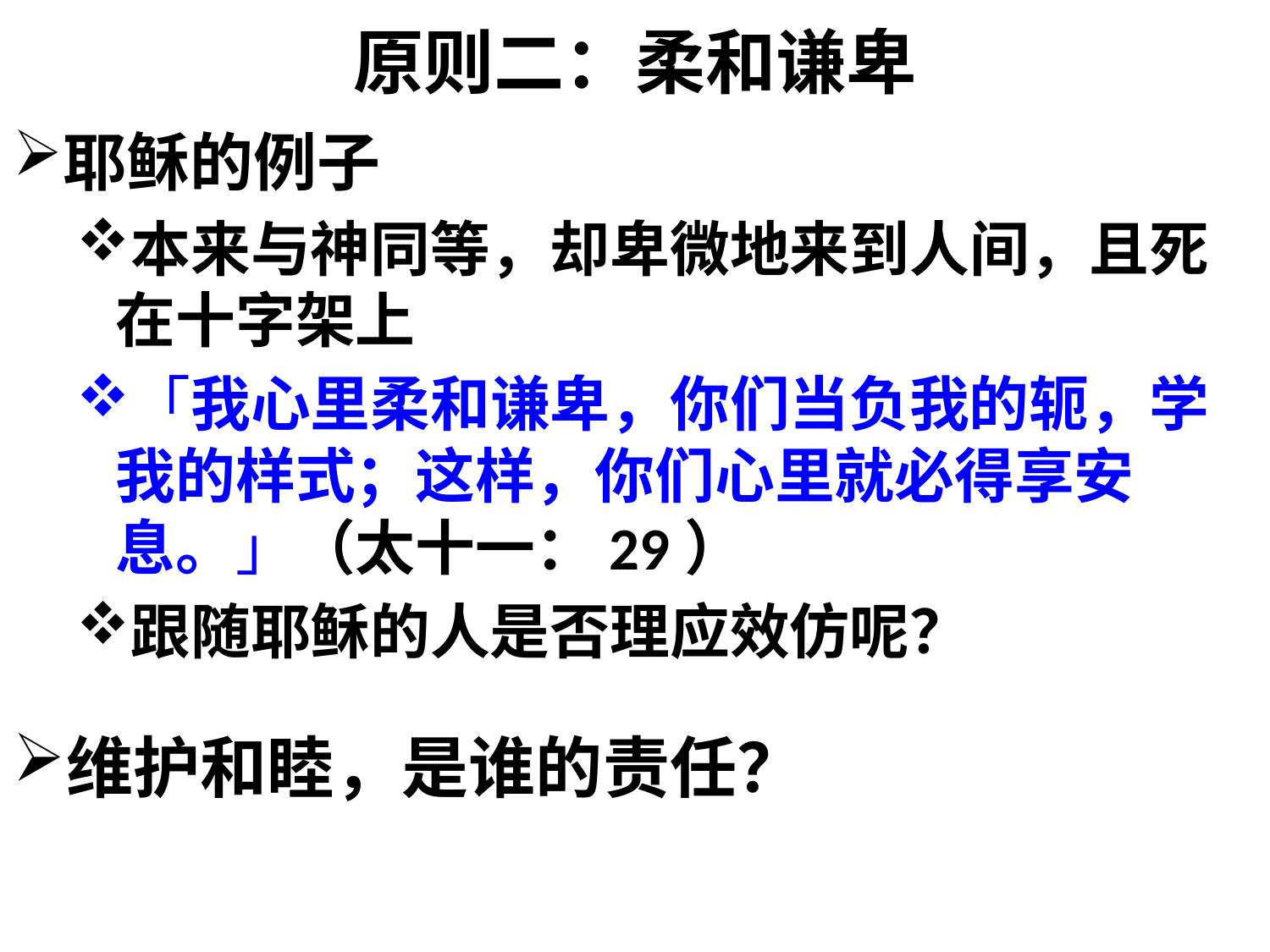

# 原则二：柔和谦卑
耶稣的例子
本来与神同等，却卑微地来到人间，且死在十字架上
「我心里柔和谦卑，你们当负我的轭，学我的样式；这样，你们心里就必得享安息。」（太十一：29）
跟随耶稣的人是否理应效仿呢？

维护和睦，是谁的责任？